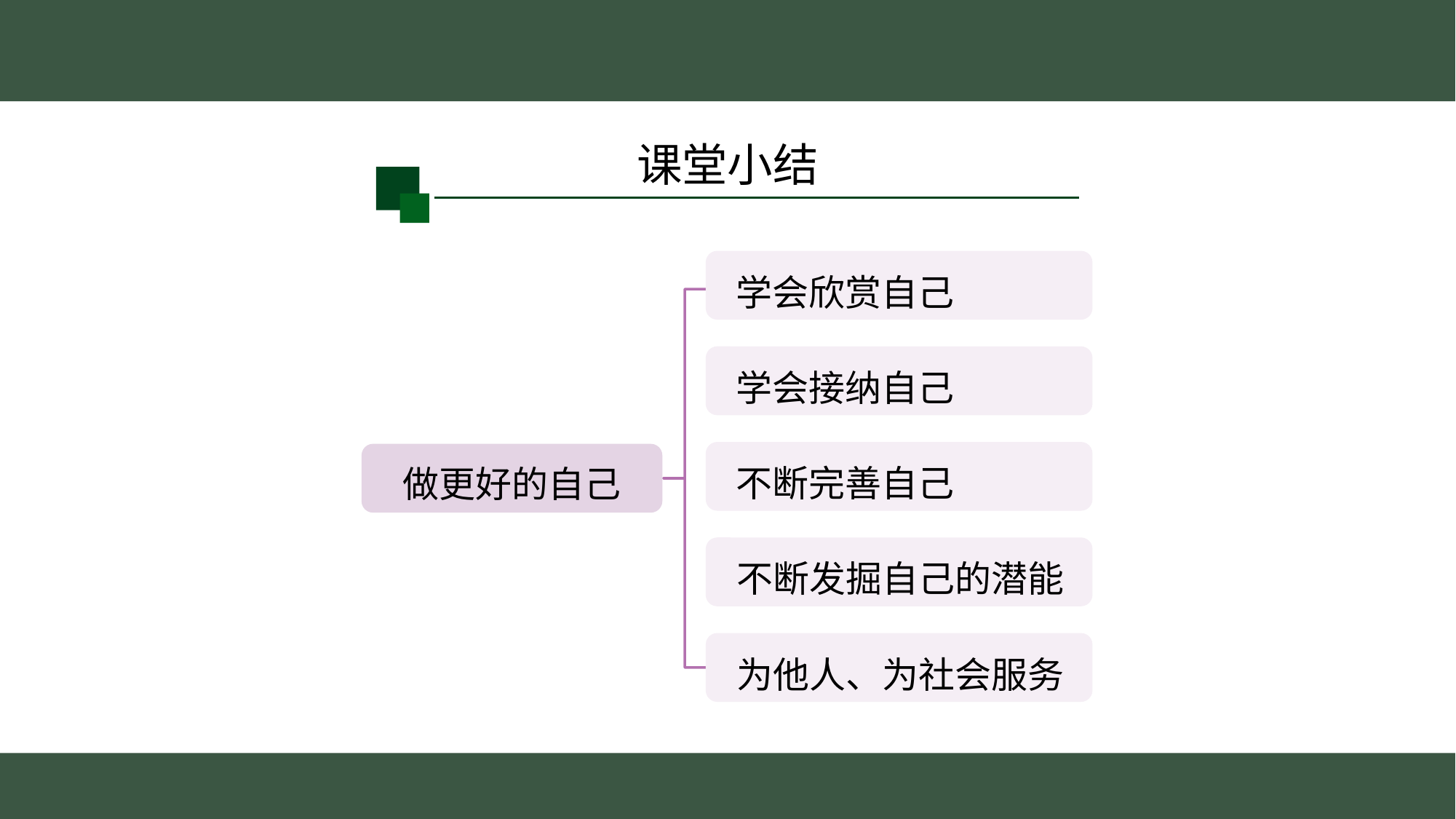

课堂小结

学会欣赏自己

学会接纳自己

不断完善自己

做更好的自己

不断发掘自己的潜能

为他人、为社会服务